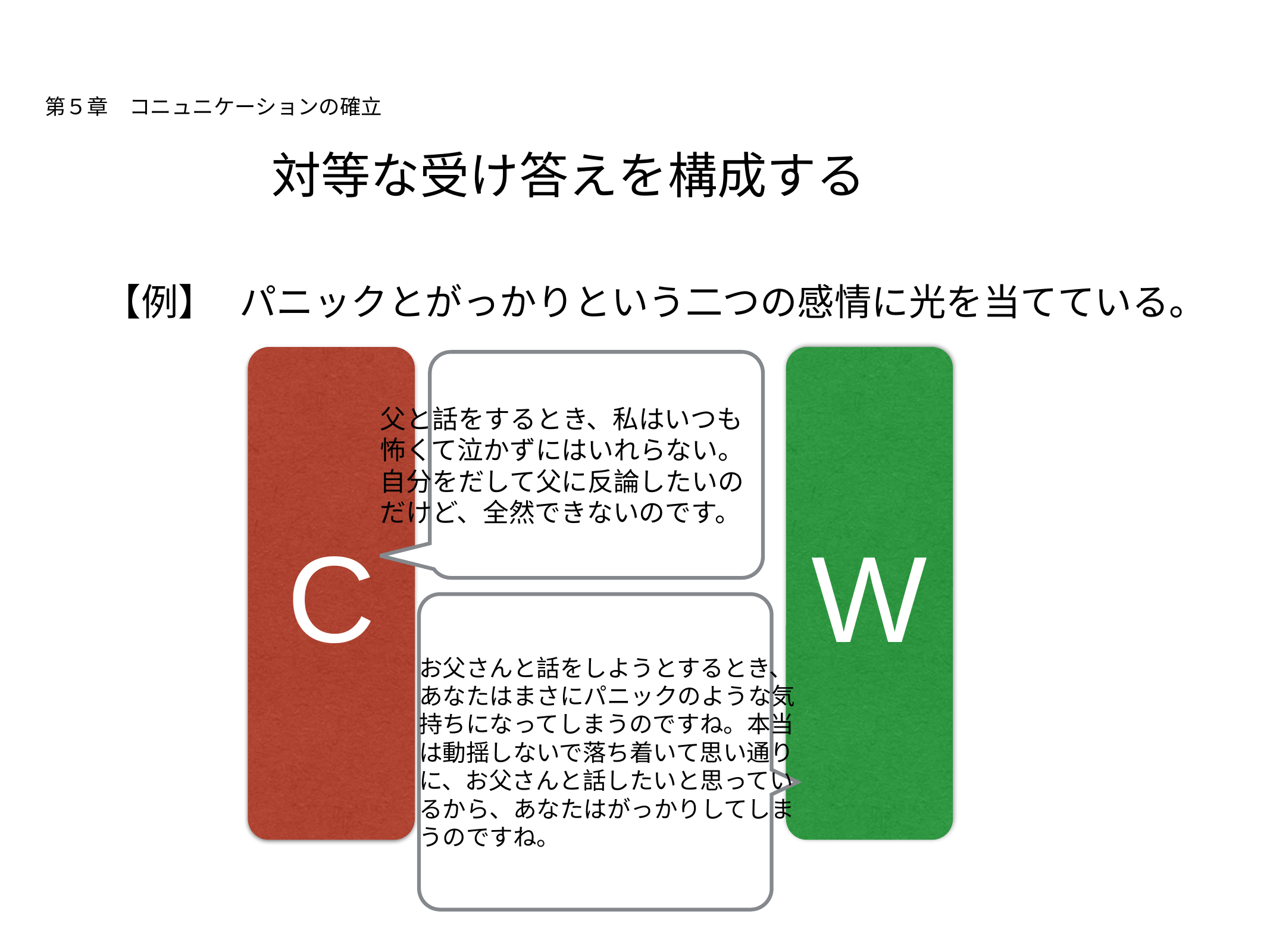

# 第５章　コニュニケーションの確立

対等な受け答えを構成する
【例】
パニックとがっかりという二つの感情に光を当てている。
C
W
父と話をするとき、私はいつも怖くて泣かずにはいれらない。自分をだして父に反論したいのだけど、全然できないのです。
お父さんと話をしようとするとき、あなたはまさにパニックのような気持ちになってしまうのですね。本当は動揺しないで落ち着いて思い通りに、お父さんと話したいと思っているから、あなたはがっかりしてしまうのですね。